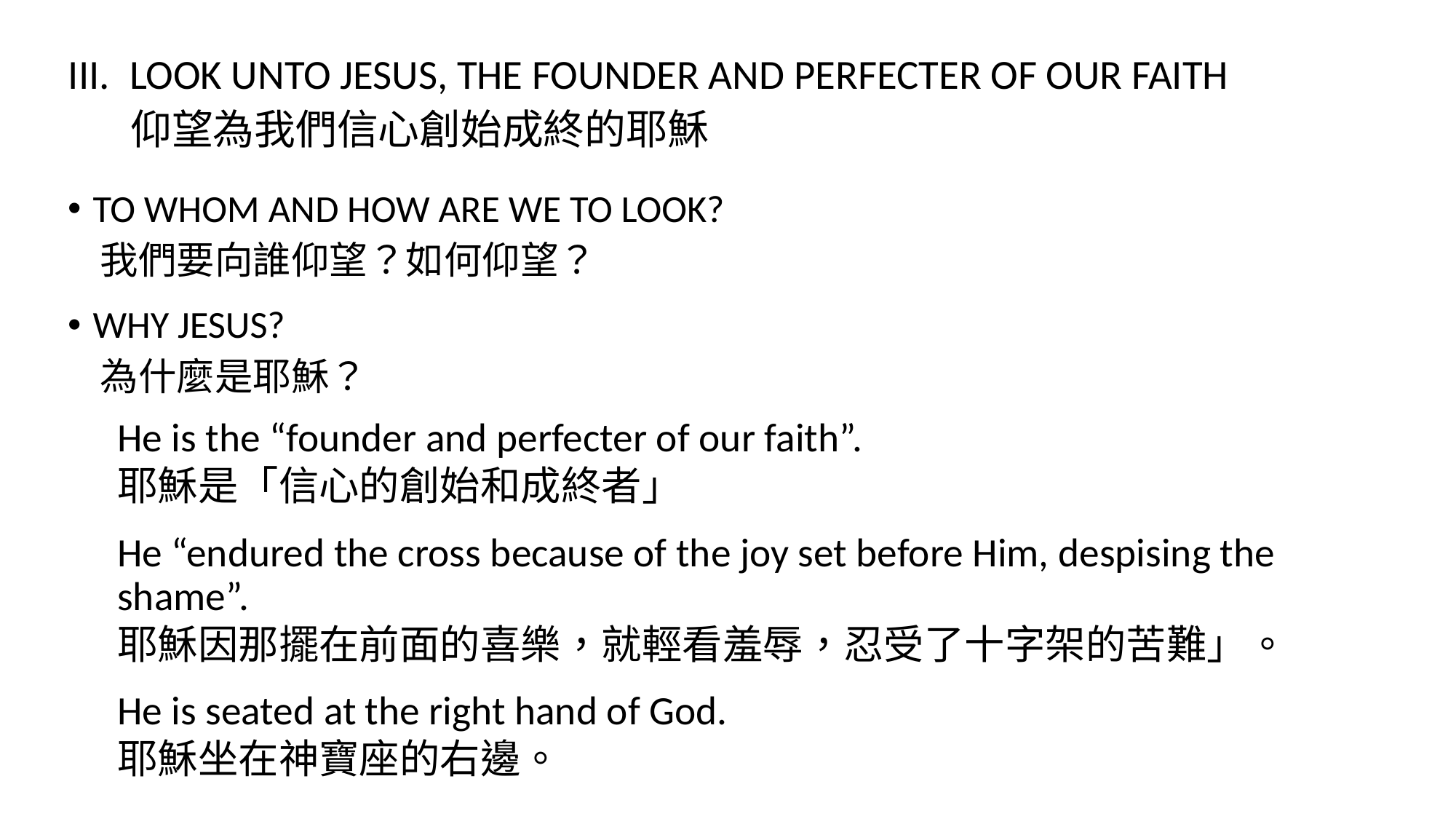

LOOK UNTO JESUS, THE FOUNDER AND PERFECTER OF OUR FAITH
      仰望為我們信心創始成終的耶穌

TO WHOM AND HOW ARE WE TO LOOK?
   我們要向誰仰望？如何仰望？
WHY JESUS?
   為什麼是耶穌？
He is the “founder and perfecter of our faith”.
耶穌是「信心的創始和成終者」

He “endured the cross because of the joy set before Him, despising the shame”.
耶穌因那擺在前面的喜樂，就輕看羞辱，忍受了十字架的苦難」。

He is seated at the right hand of God.
耶穌坐在神寶座的右邊。